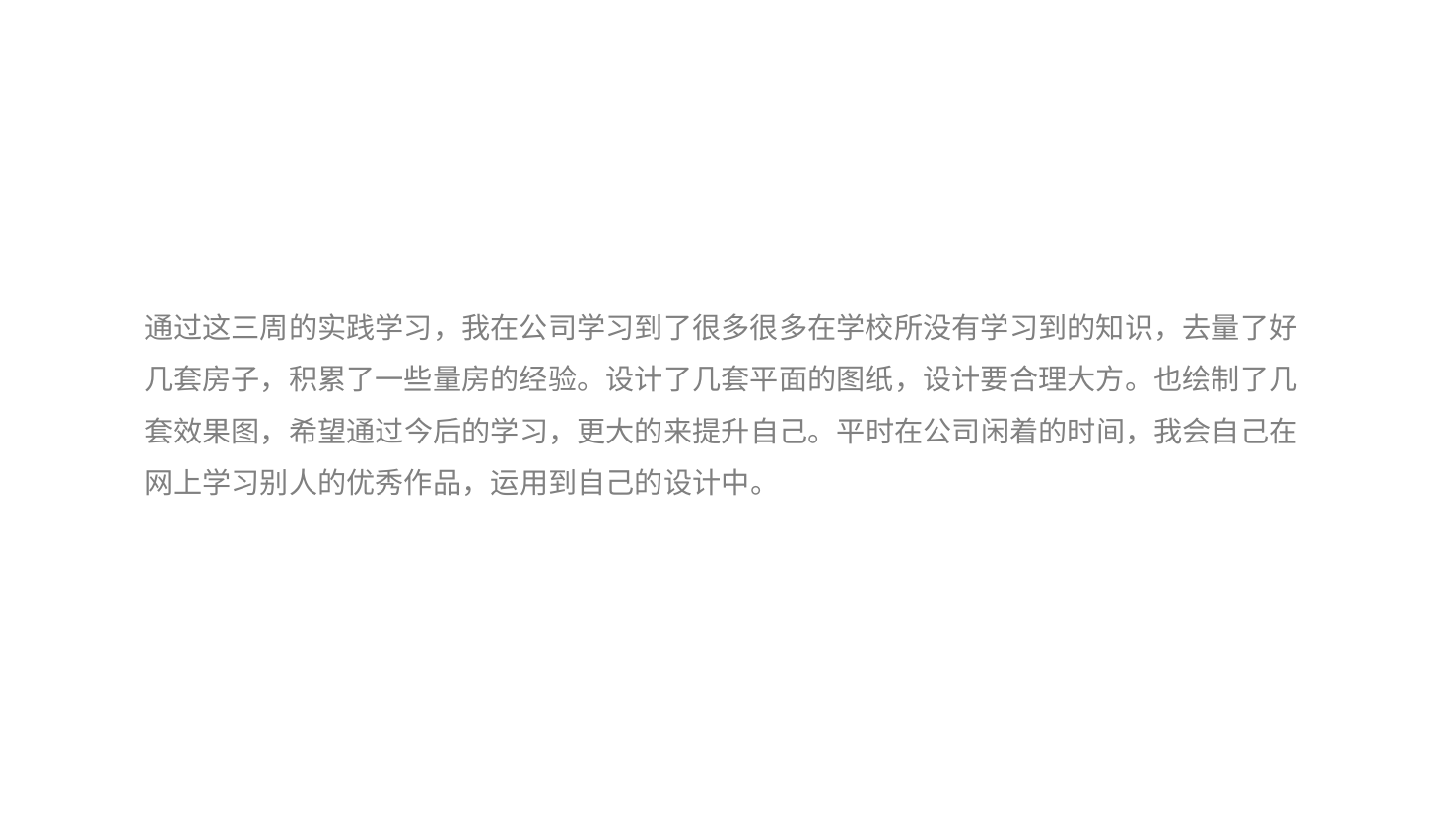

通过这三周的实践学习，我在公司学习到了很多很多在学校所没有学习到的知识，去量了好几套房子，积累了一些量房的经验。设计了几套平面的图纸，设计要合理大方。也绘制了几套效果图，希望通过今后的学习，更大的来提升自己。平时在公司闲着的时间，我会自己在网上学习别人的优秀作品，运用到自己的设计中。